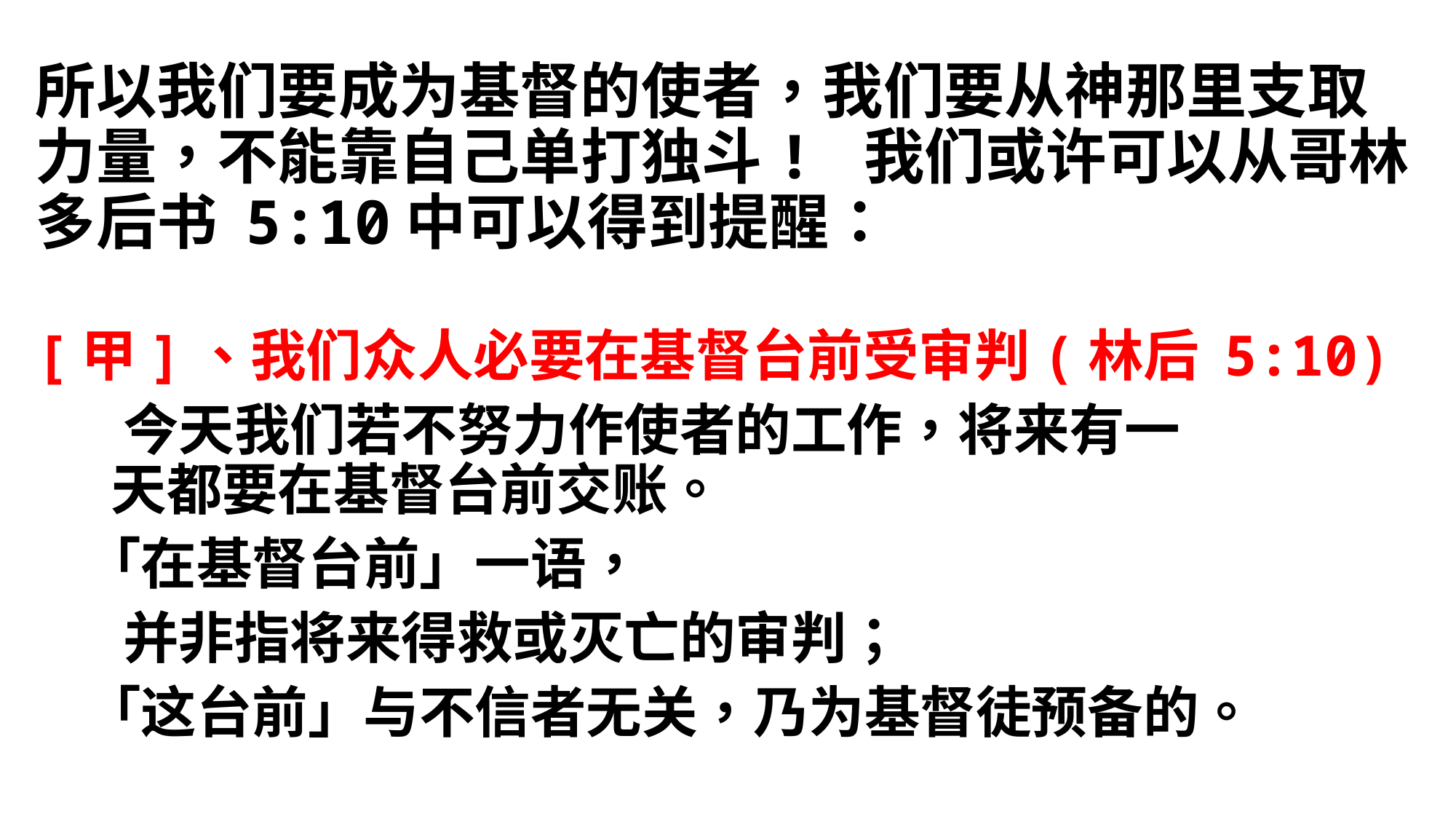

# 所以我们要成为基督的使者，我们要从神那里支取力量，不能靠自己单打独斗! 我们或许可以从哥林多后书 5:10中可以得到提醒：
[甲]、我们众人必要在基督台前受审判(林后 5:10)
      今天我们若不努力作使者的工作，将来有一
      天都要在基督台前交账。
   「在基督台前」一语，
      并非指将来得救或灭亡的审判；
   「这台前」与不信者无关，乃为基督徒预备的。